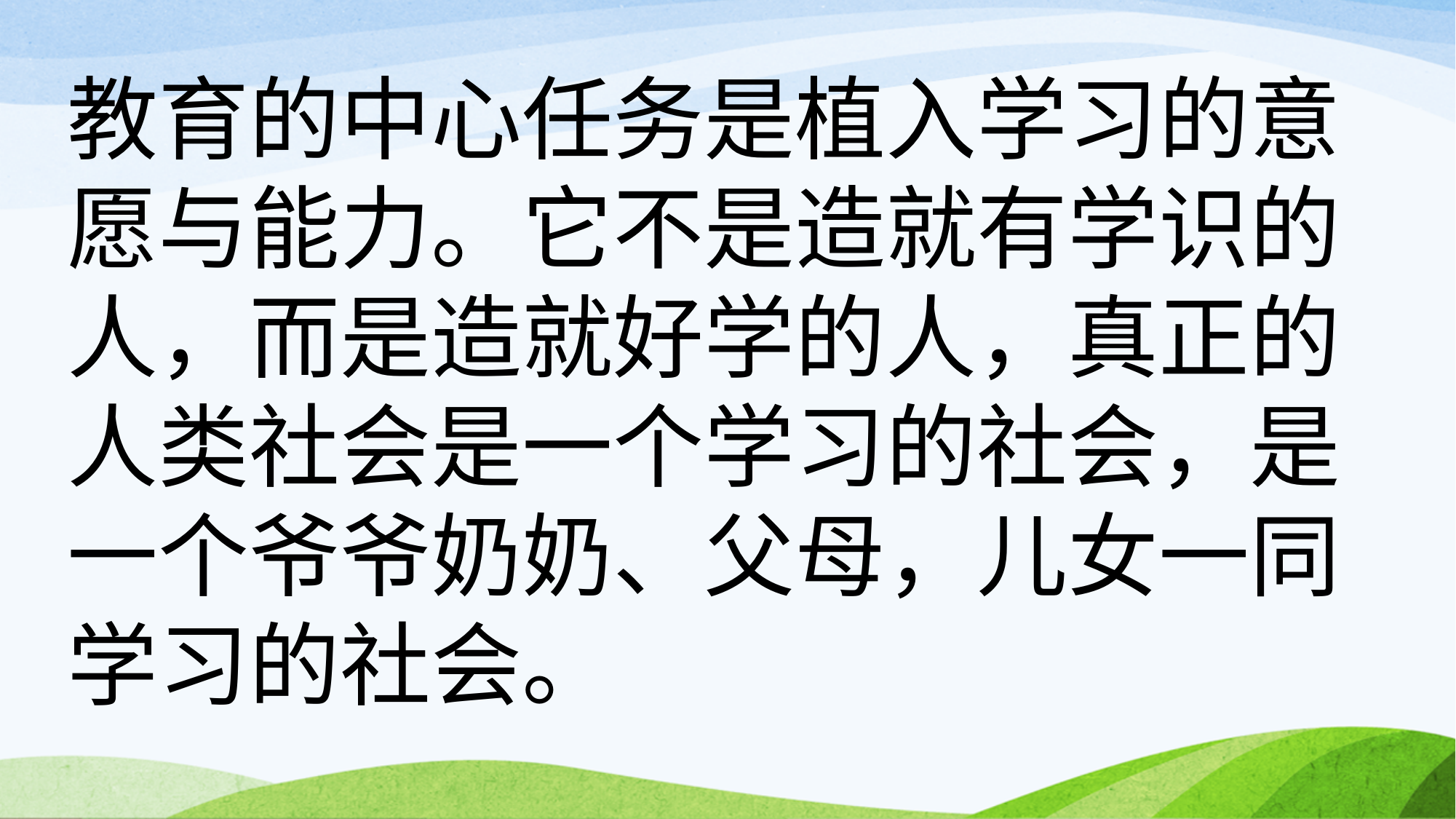

教育的中心任务是植入学习的意愿与能力。它不是造就有学识的人，而是造就好学的人，真正的人类社会是一个学习的社会，是一个爷爷奶奶、父母，儿女一同学习的社会。